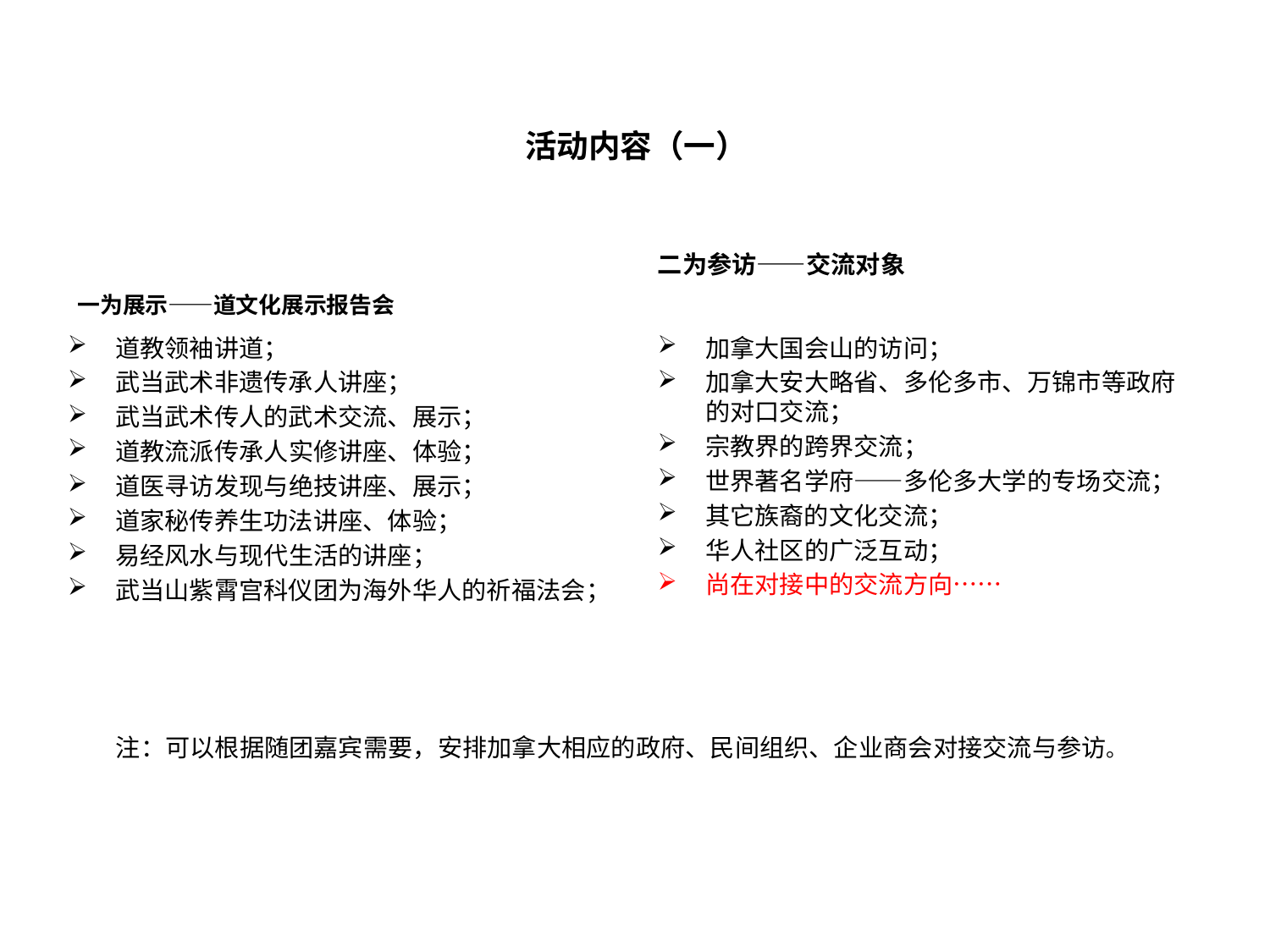

# 活动内容（一）
二为参访——交流对象

一为展示——道文化展示报告会

道教领袖讲道；
武当武术非遗传承人讲座；
武当武术传人的武术交流、展示；
道教流派传承人实修讲座、体验；
道医寻访发现与绝技讲座、展示；
道家秘传养生功法讲座、体验；
易经风水与现代生活的讲座；
武当山紫霄宫科仪团为海外华人的祈福法会；

加拿大国会山的访问；
加拿大安大略省、多伦多市、万锦市等政府的对口交流；
宗教界的跨界交流；
世界著名学府——多伦多大学的专场交流；
其它族裔的文化交流；
华人社区的广泛互动；
尚在对接中的交流方向……

                 注：可以根据随团嘉宾需要，安排加拿大相应的政府、民间组织、企业商会对接交流与参访。